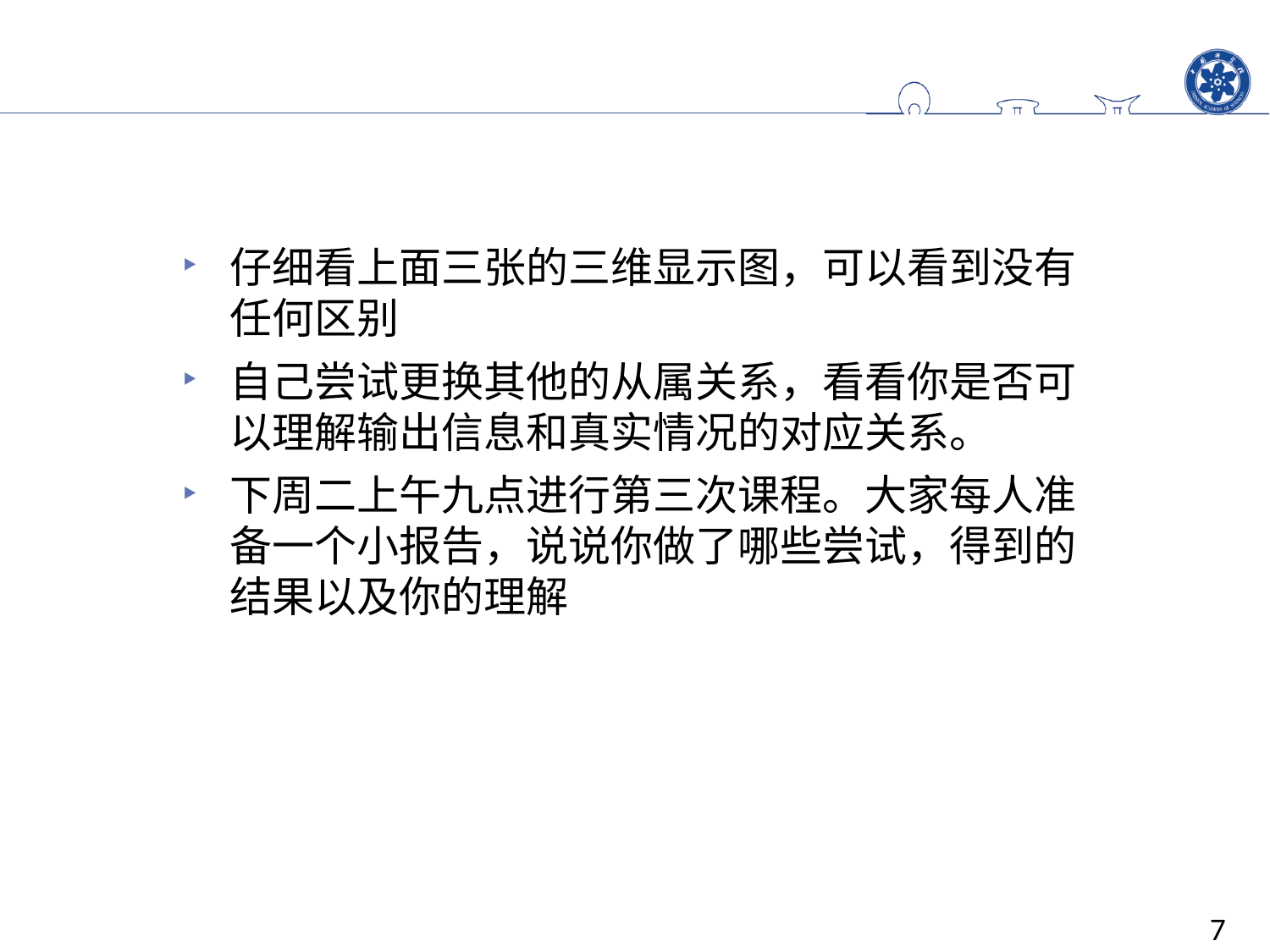

仔细看上面三张的三维显示图，可以看到没有任何区别
自己尝试更换其他的从属关系，看看你是否可以理解输出信息和真实情况的对应关系。
下周二上午九点进行第三次课程。大家每人准备一个小报告，说说你做了哪些尝试，得到的结果以及你的理解
7